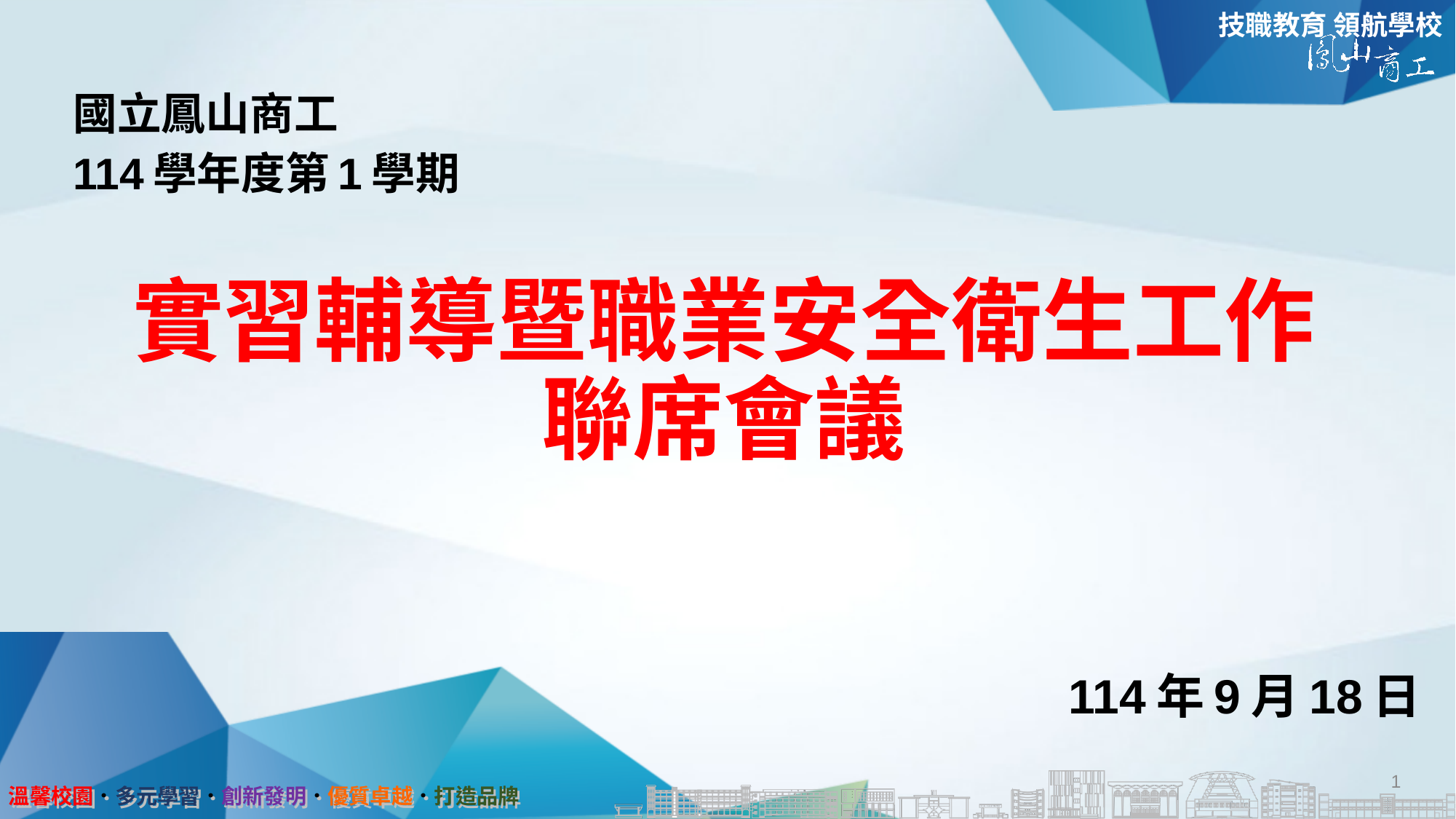

國立鳳山商工
114學年度第1學期
# 實習輔導暨職業安全衛生工作聯席會議
114年9月18日
1